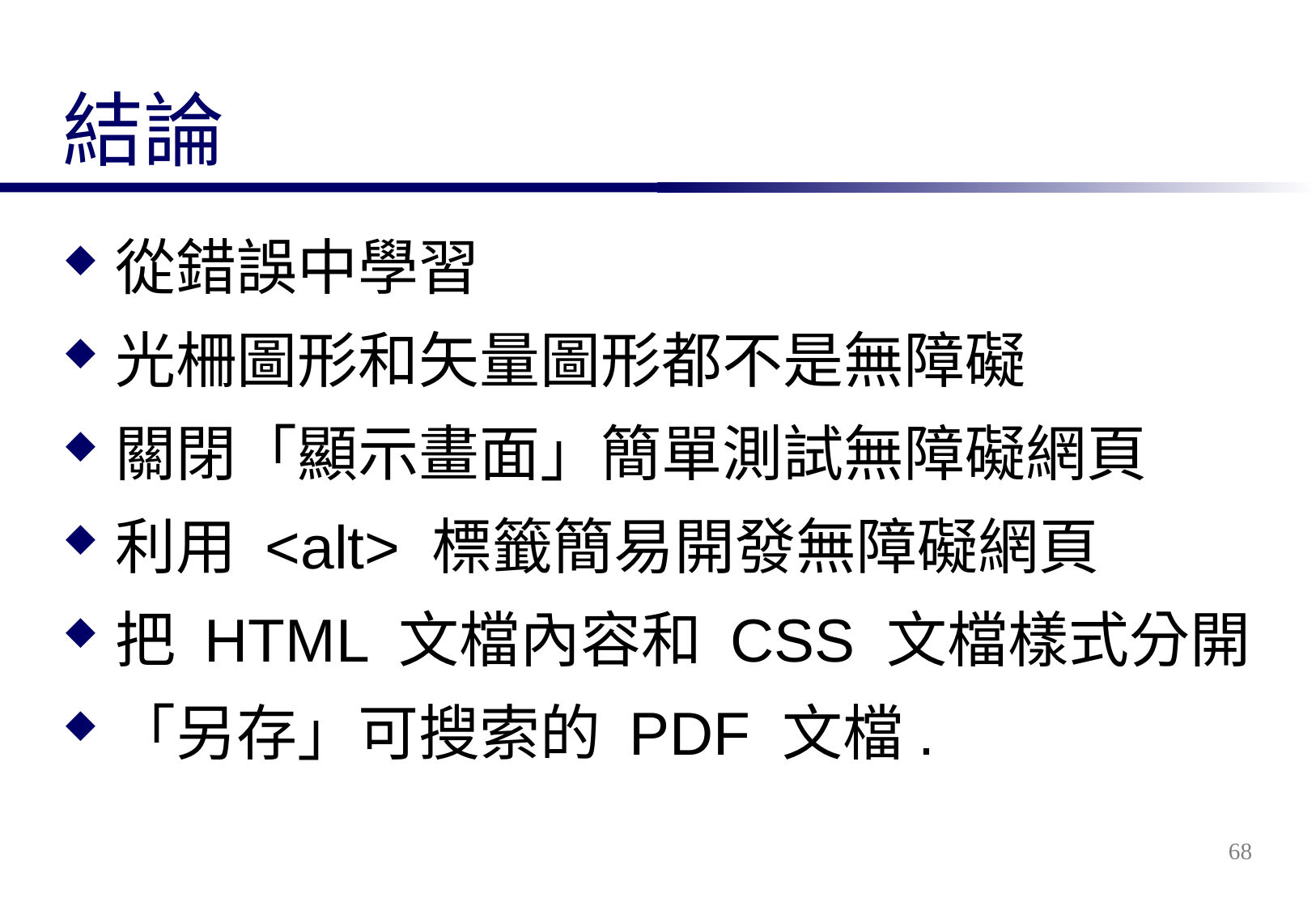

# 結論
從錯誤中學習
光柵圖形和矢量圖形都不是無障礙
關閉「顯示畫面」簡單測試無障礙網頁
利用 <alt> 標籤簡易開發無障礙網頁
把 HTML 文檔內容和 CSS 文檔樣式分開
「另存」可搜索的 PDF 文檔.

68